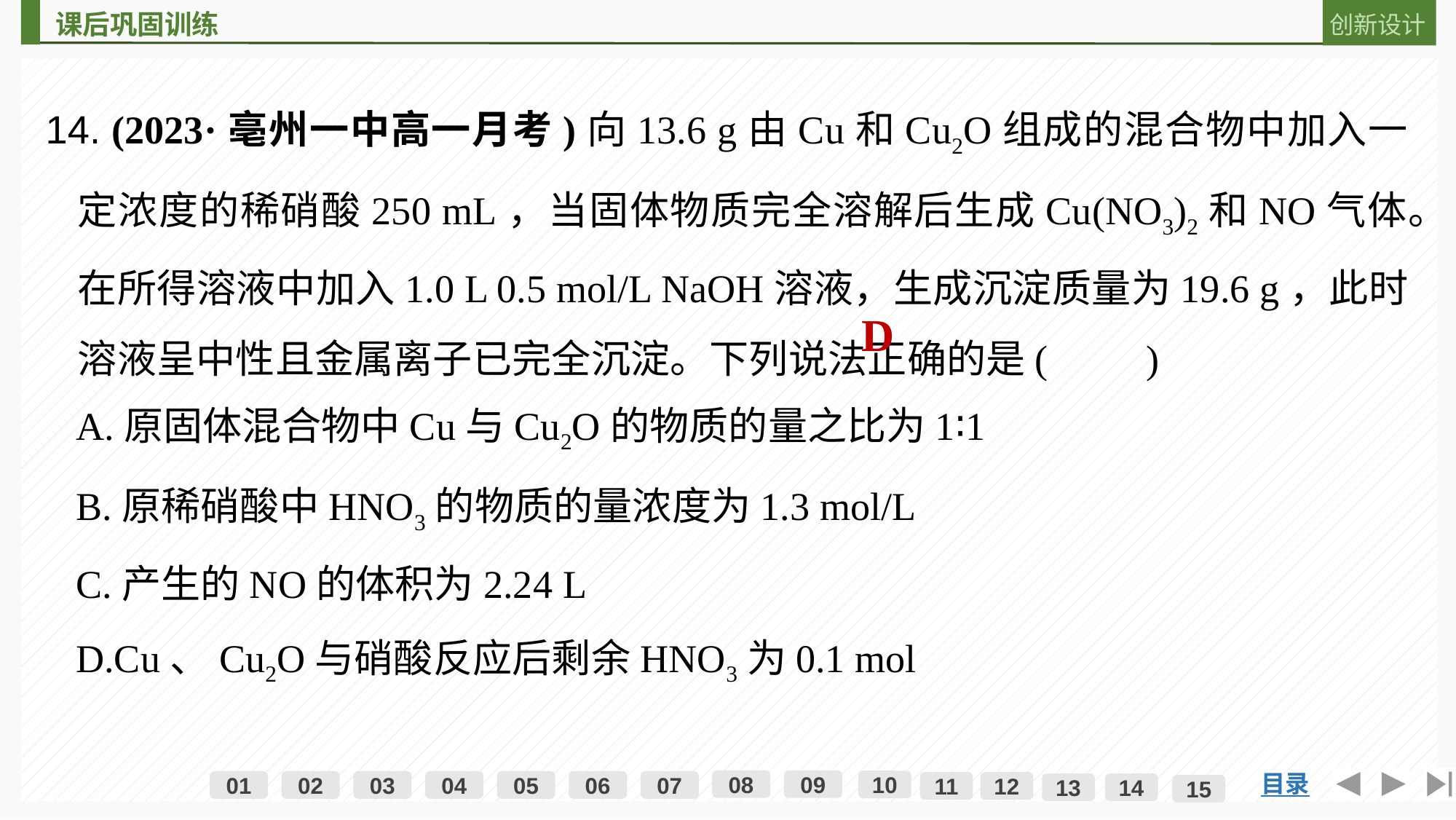

14. (2023·亳州一中高一月考)向13.6 g由Cu和Cu2O组成的混合物中加入一定浓度的稀硝酸250 mL，当固体物质完全溶解后生成Cu(NO3)2和NO气体。在所得溶液中加入1.0 L 0.5 mol/L NaOH溶液，生成沉淀质量为19.6 g，此时溶液呈中性且金属离子已完全沉淀。下列说法正确的是(　　)
D
A.原固体混合物中Cu与Cu2O的物质的量之比为1∶1
B.原稀硝酸中HNO3的物质的量浓度为1.3 mol/L
C.产生的NO的体积为2.24 L
D.Cu、Cu2O与硝酸反应后剩余HNO3为0.1 mol